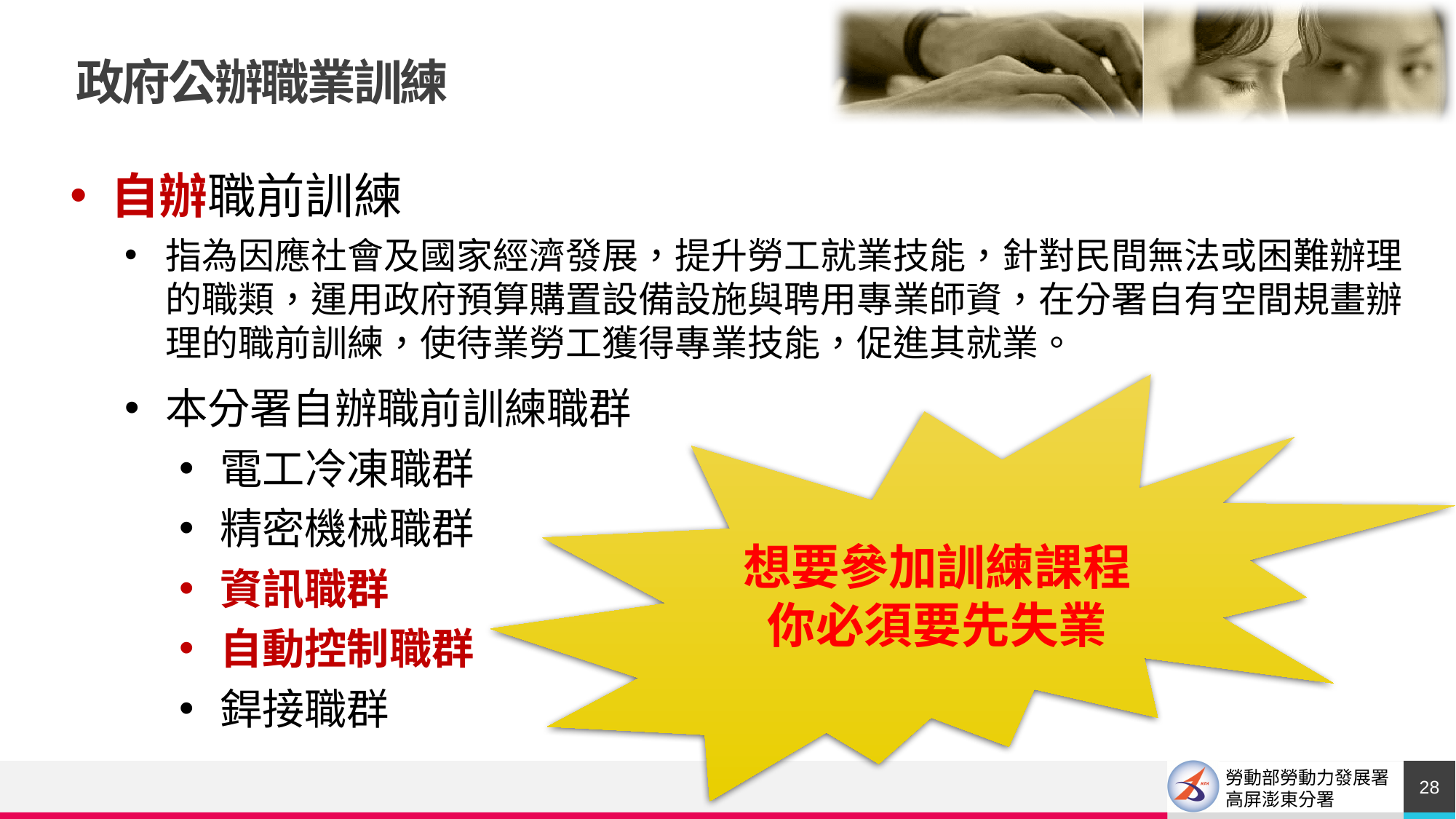

政府公辦職業訓練
自辦職前訓練
指為因應社會及國家經濟發展，提升勞工就業技能，針對民間無法或困難辦理的職類，運用政府預算購置設備設施與聘用專業師資，在分署自有空間規畫辦理的職前訓練，使待業勞工獲得專業技能，促進其就業。
本分署自辦職前訓練職群
電工冷凍職群
精密機械職群
資訊職群
自動控制職群
銲接職群
想要參加訓練課程
你必須要先失業
28